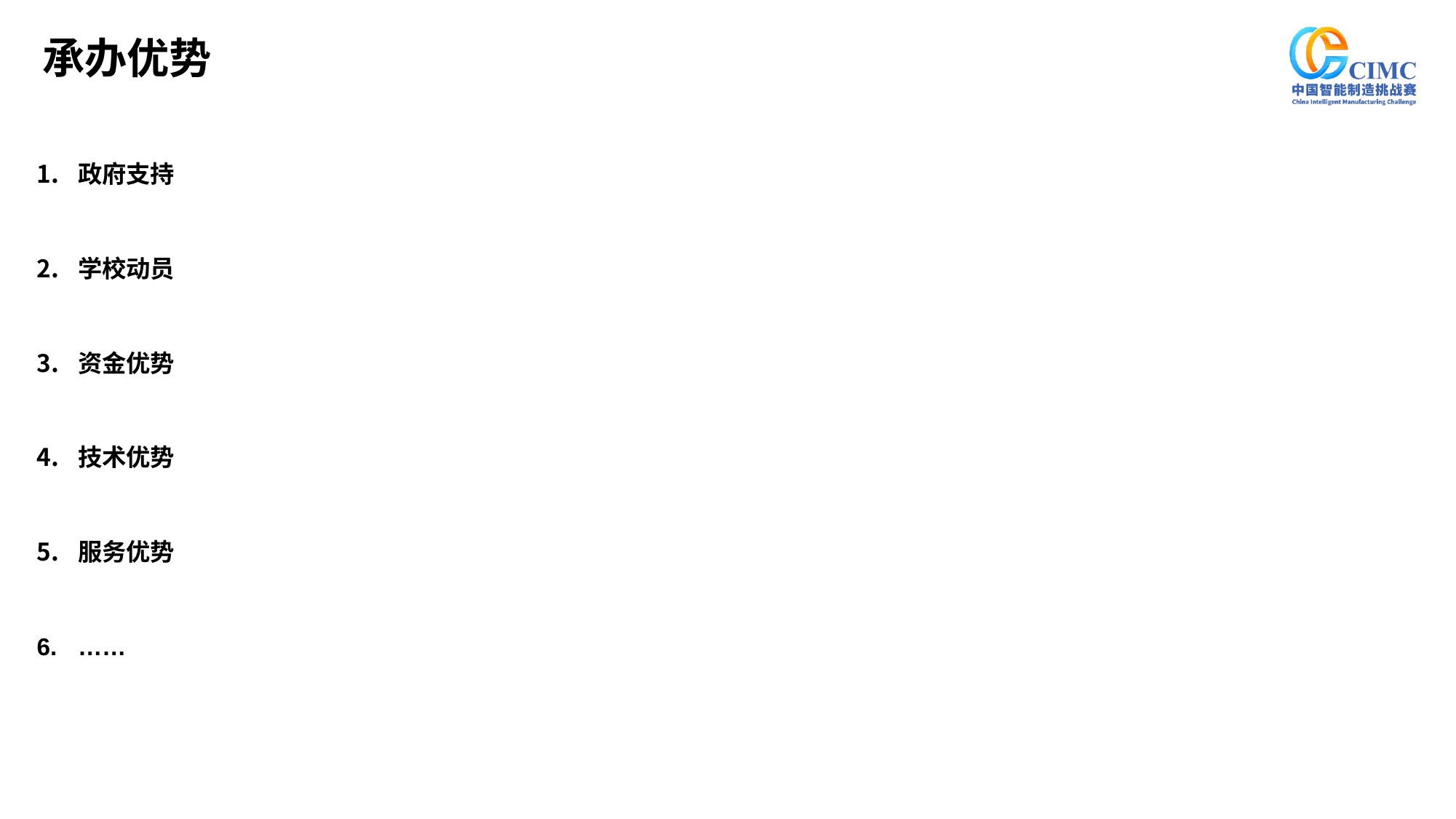

承办优势
政府支持

学校动员

资金优势

技术优势

服务优势

……